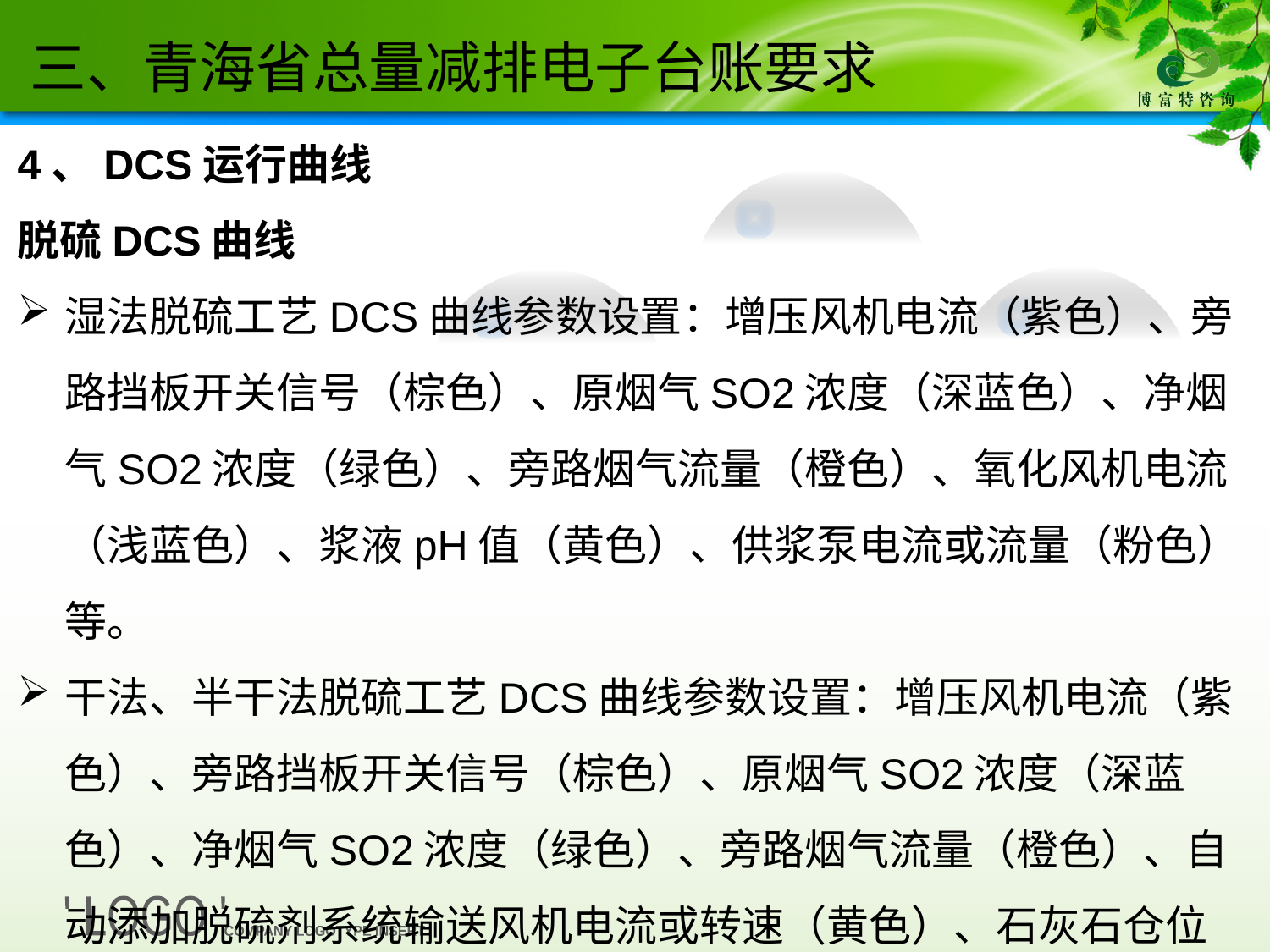

三、青海省总量减排电子台账要求

4、DCS运行曲线
脱硫DCS曲线
湿法脱硫工艺DCS曲线参数设置：增压风机电流（紫色）、旁路挡板开关信号（棕色）、原烟气SO2浓度（深蓝色）、净烟气SO2浓度（绿色）、旁路烟气流量（橙色）、氧化风机电流（浅蓝色）、浆液pH值（黄色）、供浆泵电流或流量（粉色）等。
干法、半干法脱硫工艺DCS曲线参数设置：增压风机电流（紫色）、旁路挡板开关信号（棕色）、原烟气SO2浓度（深蓝色）、净烟气SO2浓度（绿色）、旁路烟气流量（橙色）、自动添加脱硫剂系统输送风机电流或转速（黄色）、石灰石仓位（粉色）等